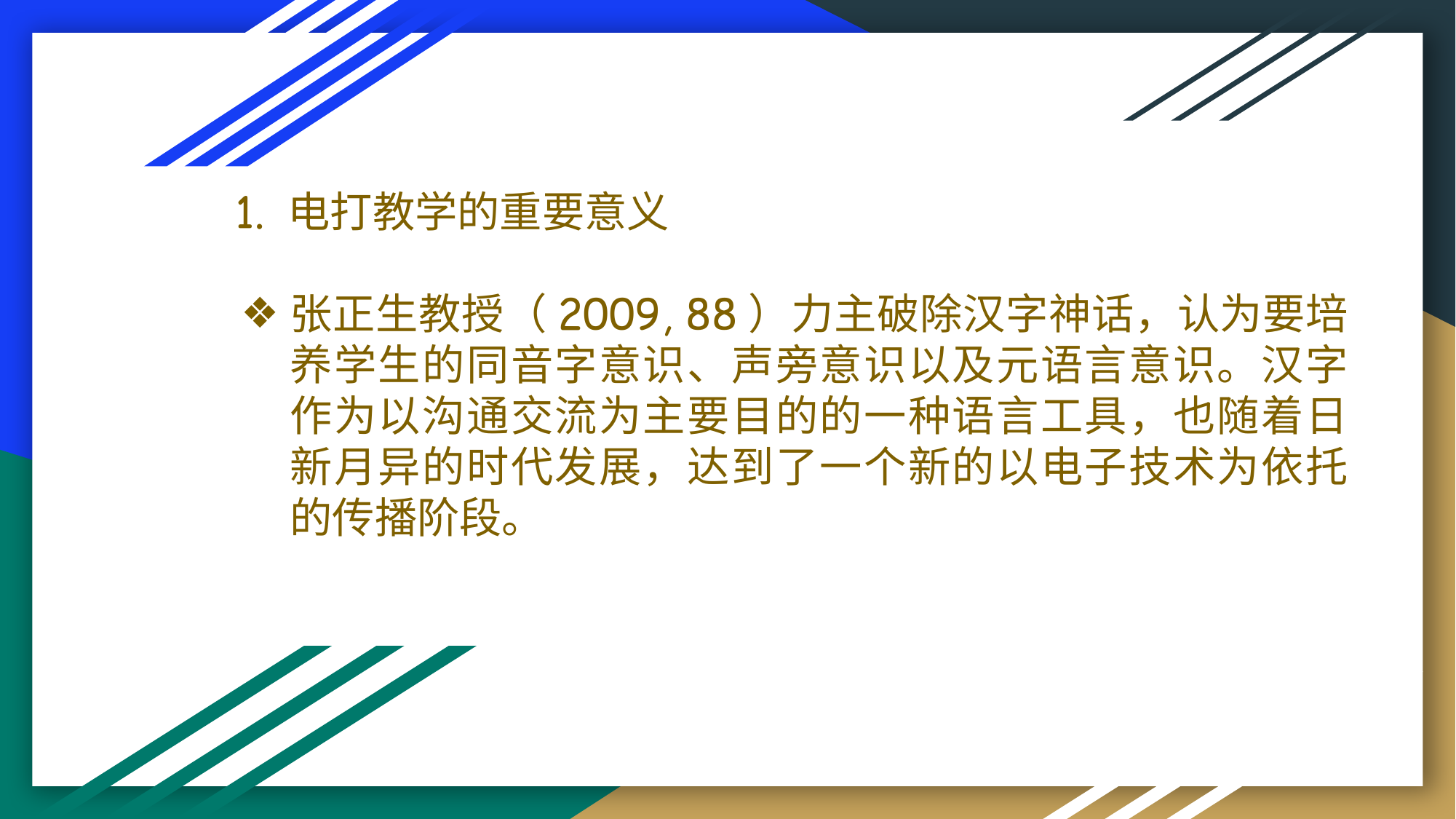

1. 电打教学的重要意义

张正生教授（2009, 88）力主破除汉字神话，认为要培养学生的同音字意识、声旁意识以及元语言意识。汉字作为以沟通交流为主要目的的一种语言工具，也随着日新月异的时代发展，达到了一个新的以电子技术为依托的传播阶段。